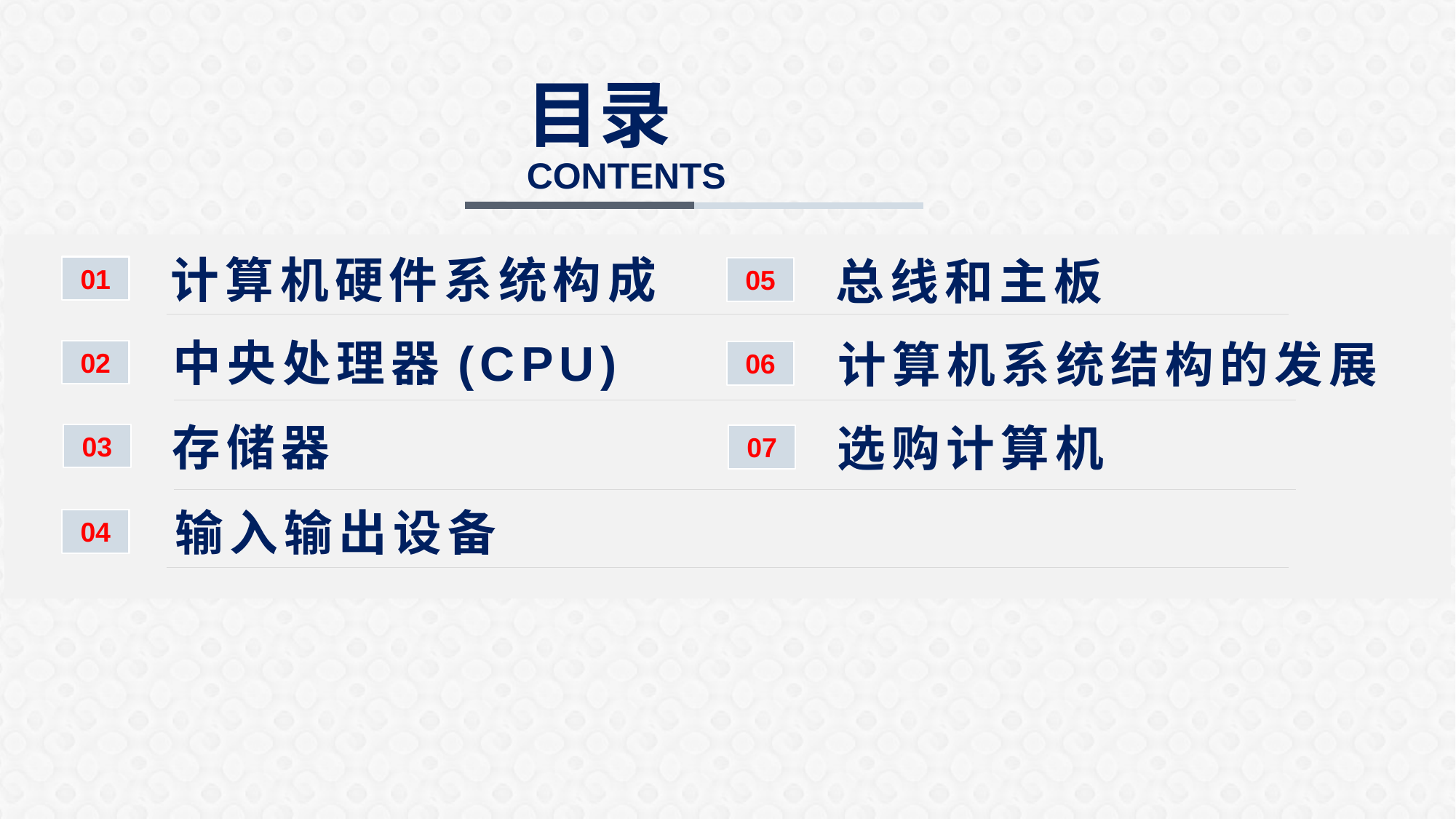

目录CONTENTS

计算机硬件系统构成
01
总线和主板
05

中央处理器(CPU)
02
计算机系统结构的发展
06

存储器
03
选购计算机
07

输入输出设备
04